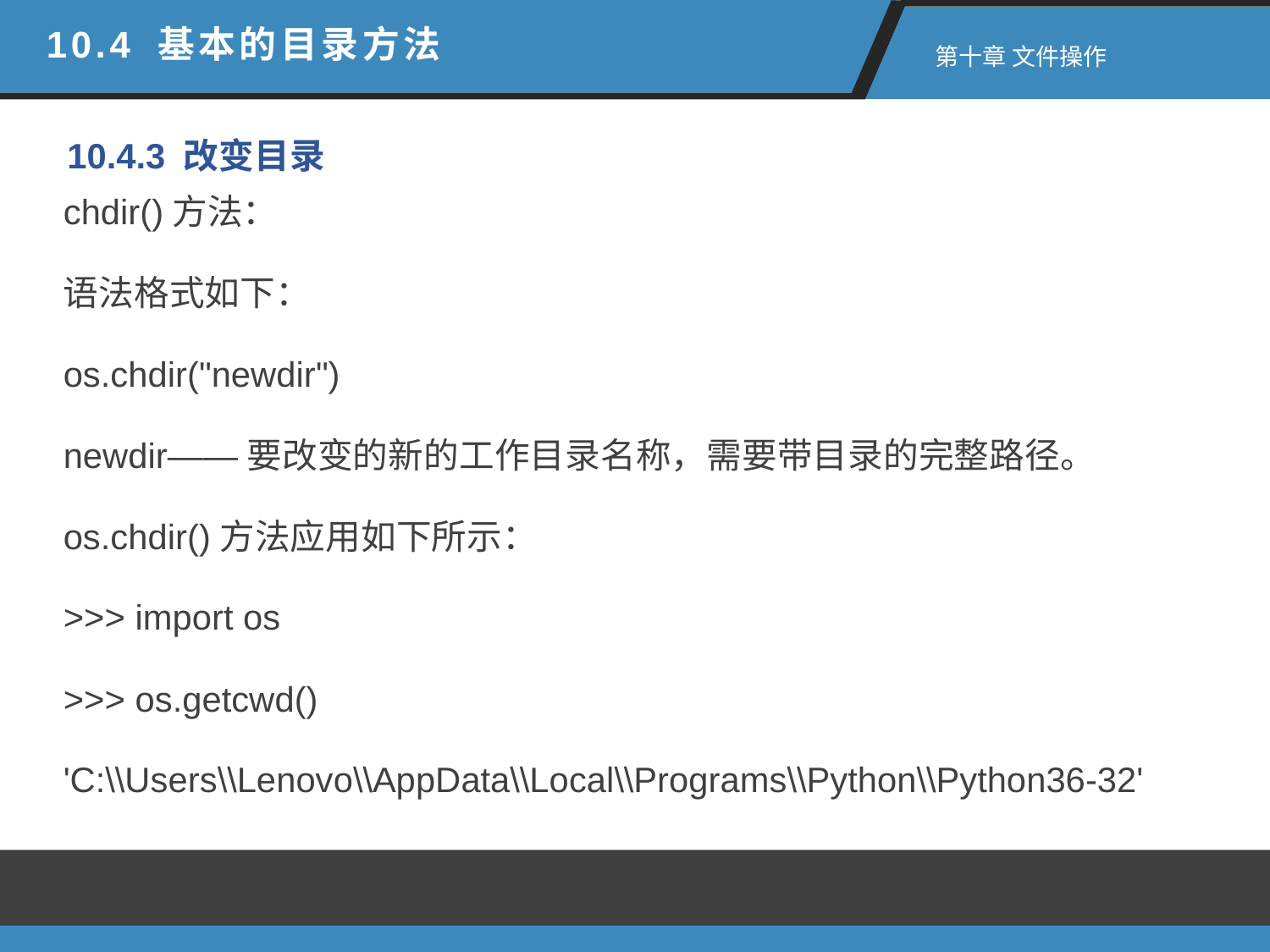

10.4 基本的目录方法
  第十章 文件操作
10.4.3 改变目录
chdir()方法：
语法格式如下：
os.chdir("newdir")
newdir——要改变的新的工作目录名称，需要带目录的完整路径。
os.chdir()方法应用如下所示：
>>> import os
>>> os.getcwd()
'C:\\Users\\Lenovo\\AppData\\Local\\Programs\\Python\\Python36-32'